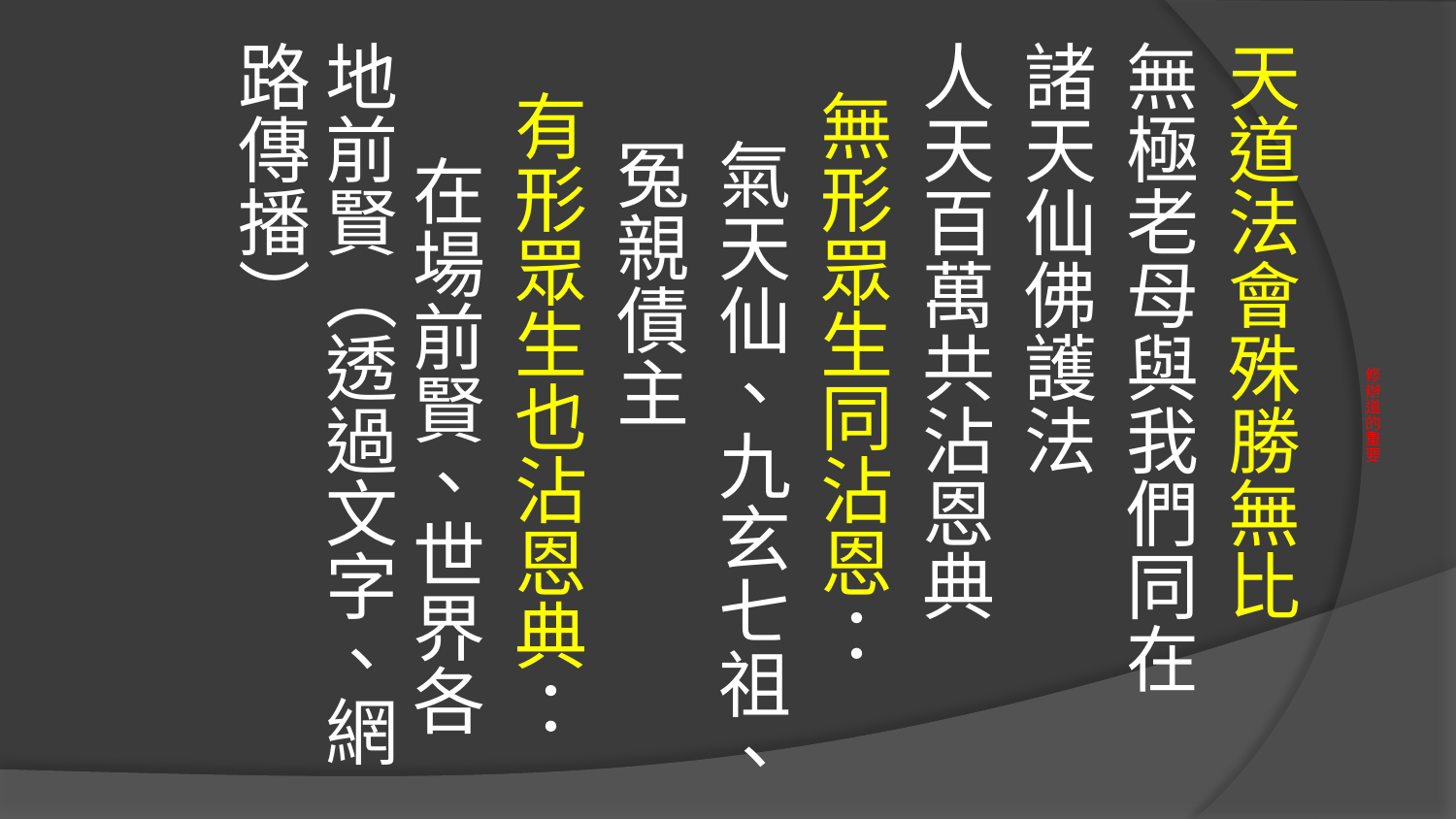

天道法會殊勝無比
無極老母與我們同在
諸天仙佛護法
人天百萬共沾恩典
  無形眾生同沾恩：
     氣天仙、九玄七祖、
     冤親債主
  有形眾生也沾恩典：
      在場前賢、世界各地前賢（透過文字、網路傳播）

# 修辦道的重要